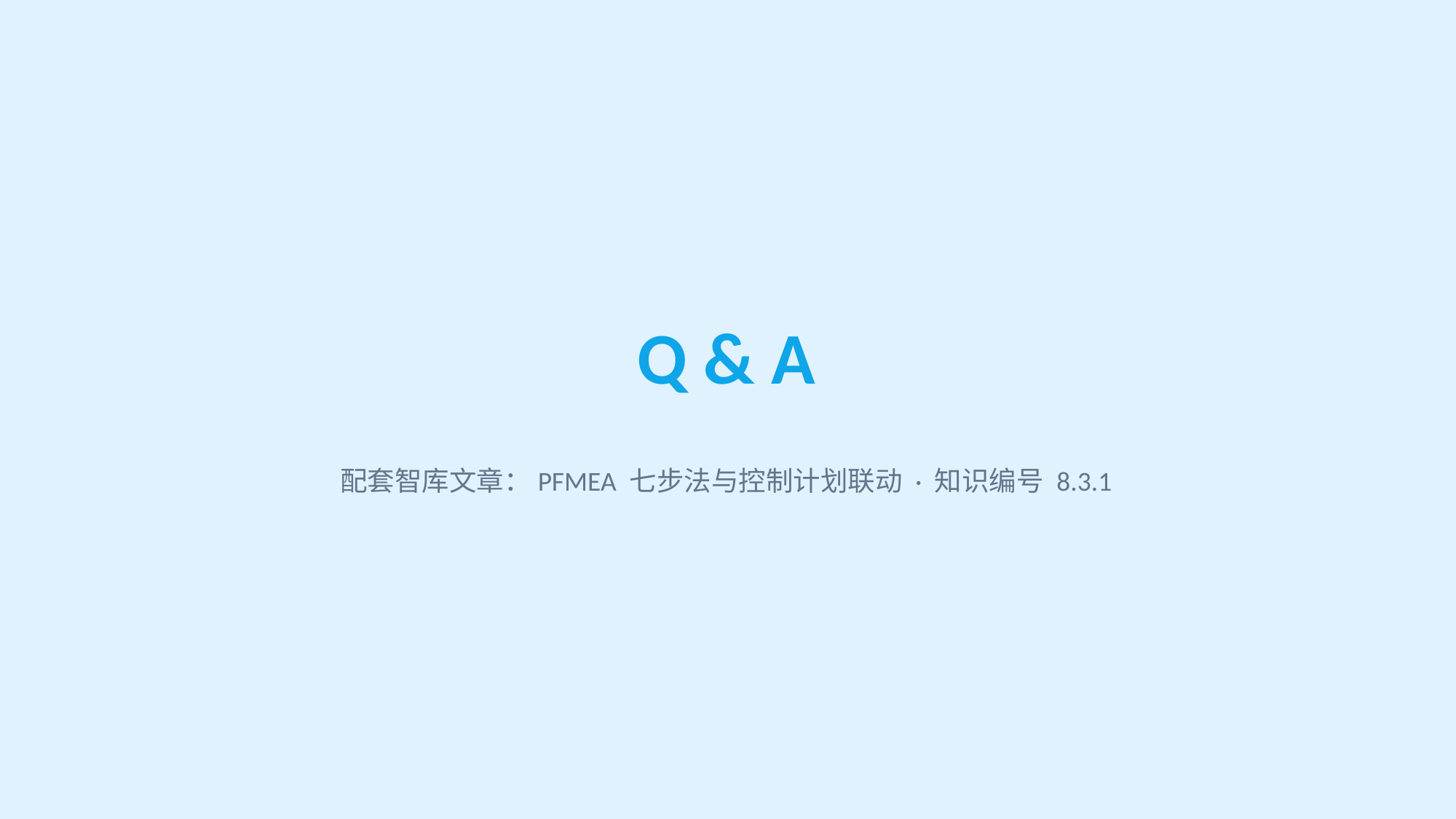

Q & A
配套智库文章：PFMEA 七步法与控制计划联动 · 知识编号 8.3.1